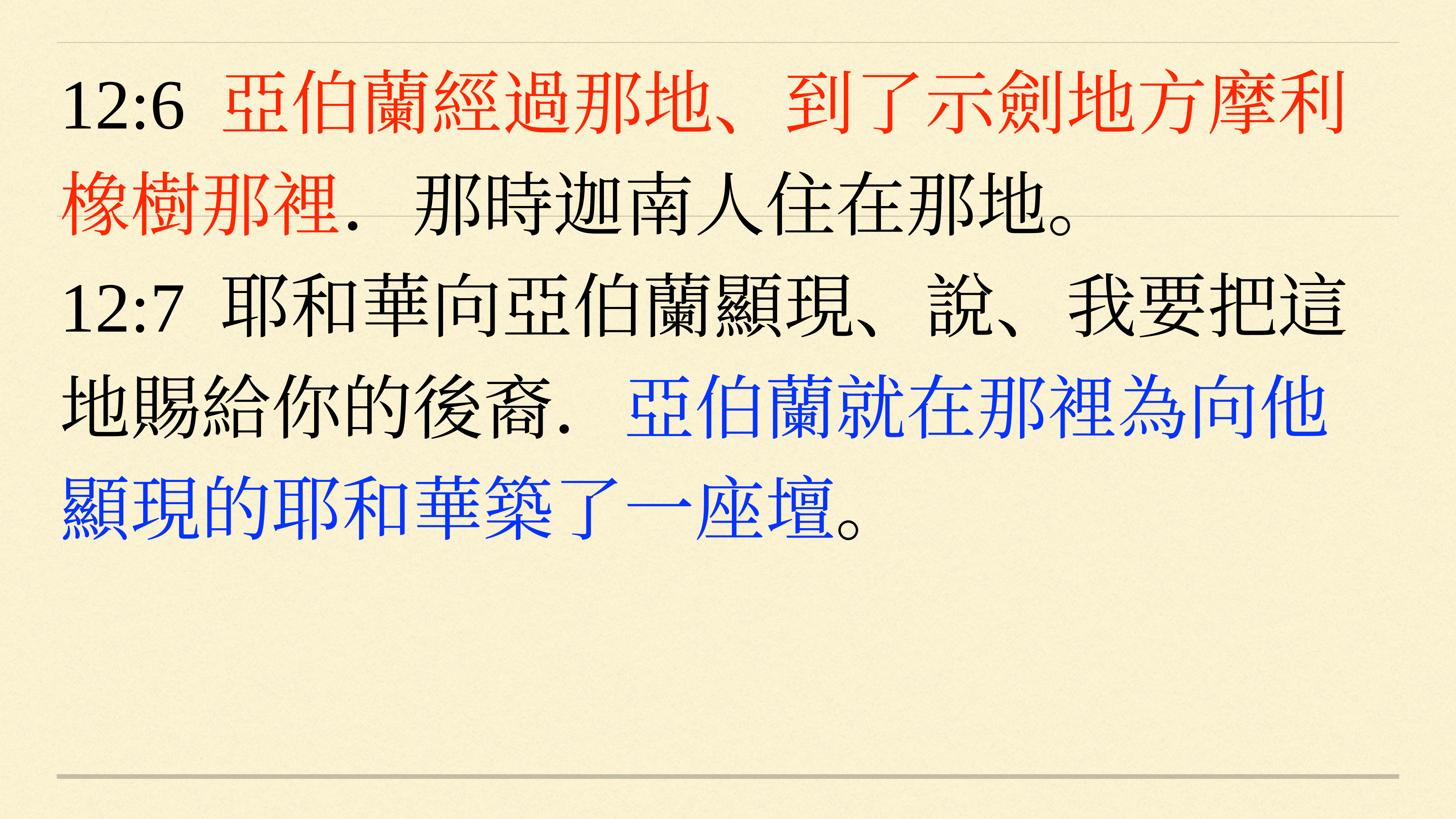

12:6 亞伯蘭經過那地、到了示劍地方摩利橡樹那裡．那時迦南人住在那地。
12:7 耶和華向亞伯蘭顯現、說、我要把這地賜給你的後裔．亞伯蘭就在那裡為向他顯現的耶和華築了一座壇。
#